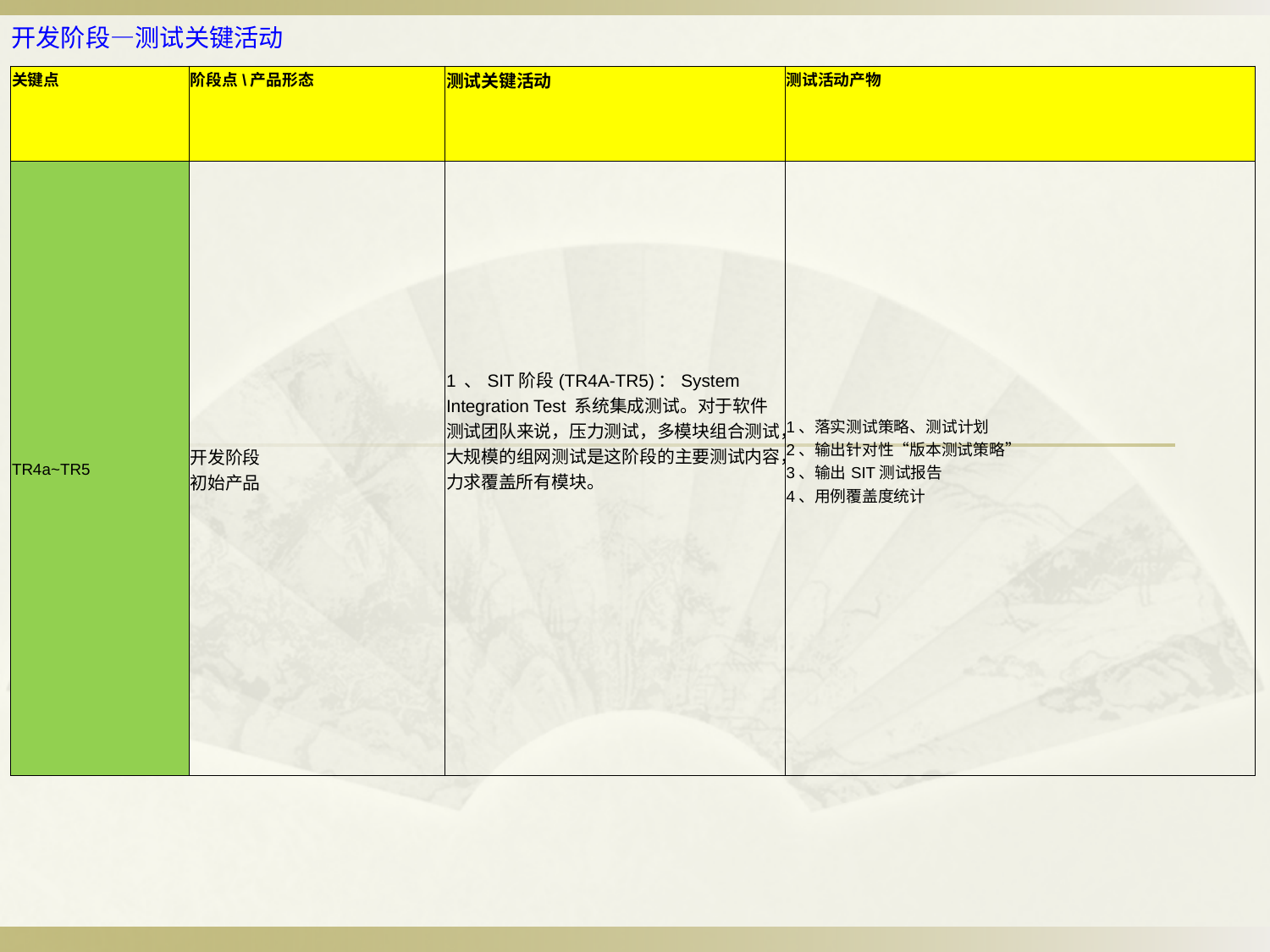

# 开发阶段—测试关键活动
| 关键点 | 阶段点\产品形态 | 测试关键活动 | 测试活动产物 |
| --- | --- | --- | --- |
| TR4a~TR5 | 开发阶段 初始产品 | 1 、SIT阶段(TR4A-TR5)：System Integration Test 系统集成测试。对于软件测试团队来说，压力测试，多模块组合测试，大规模的组网测试是这阶段的主要测试内容，力求覆盖所有模块。 | 1、落实测试策略、测试计划 2、输出针对性“版本测试策略” 3、输出SIT测试报告 4、用例覆盖度统计 |